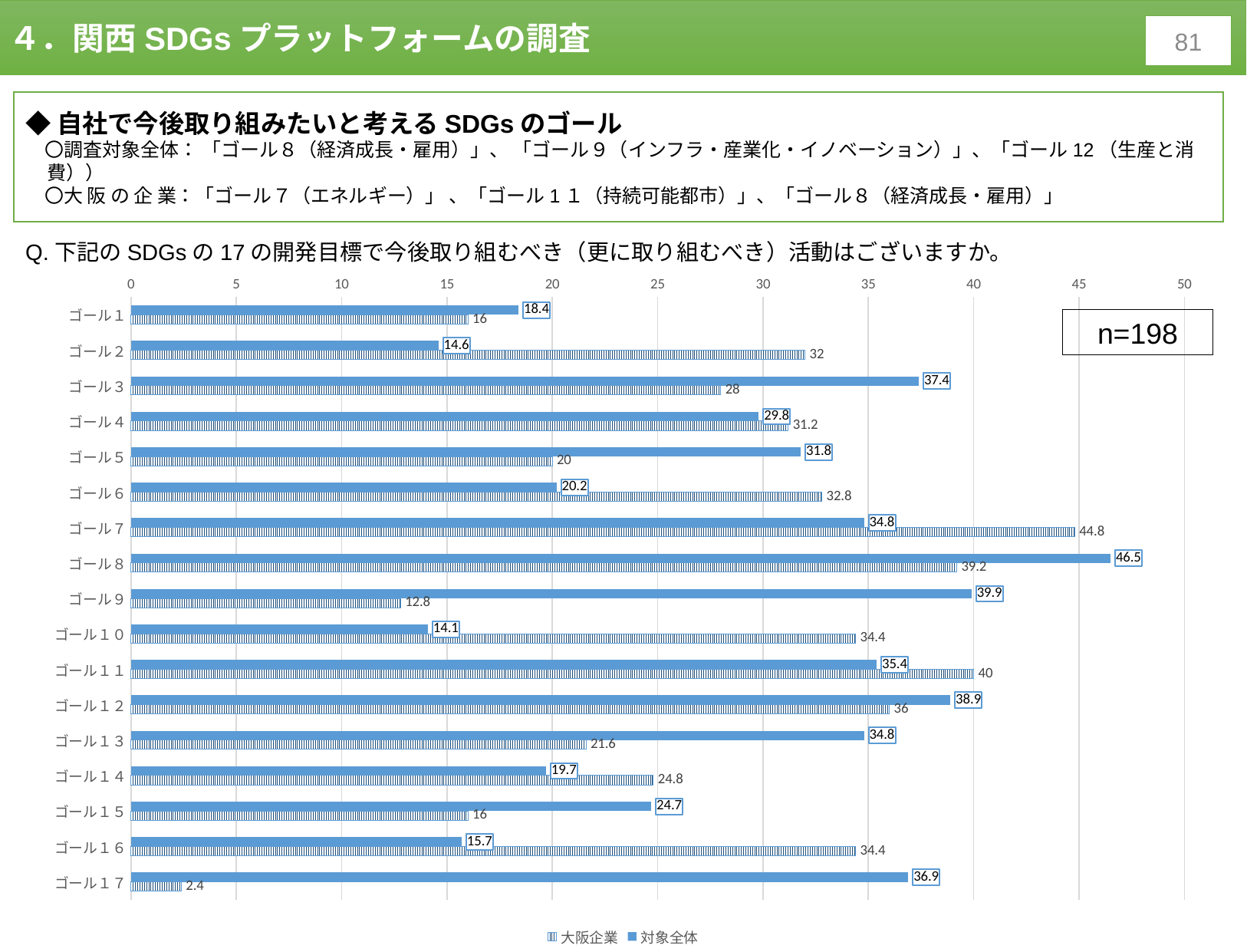

４．関西SDGsプラットフォームの調査
81
◆自社で今後取り組みたいと考えるSDGsのゴール
　〇調査対象全体： 「ゴール８（経済成長・雇用）」、 「ゴール９（インフラ・産業化・イノベーション）」、「ゴール12（生産と消費））
　〇大 阪 の 企 業：「ゴール７（エネルギー）」 、「ゴール1１（持続可能都市）」、「ゴール８（経済成長・雇用）」
Q.下記のSDGsの17の開発目標で今後取り組むべき（更に取り組むべき）活動はございますか。

### Chart

| Category | 対象全体 | 大阪企業 |
|---|---|---|
| ゴール１ | 18.4 | 16.0 |
| ゴール２ | 14.6 | 32.0 |
| ゴール３ | 37.4 | 28.0 |
| ゴール４ | 29.8 | 31.2 |
| ゴール５ | 31.8 | 20.0 |
| ゴール６ | 20.2 | 32.8 |
| ゴール７ | 34.8 | 44.8 |
| ゴール８ | 46.5 | 39.2 |
| ゴール９ | 39.9 | 12.8 |
| ゴール１０ | 14.1 | 34.4 |
| ゴール１１ | 35.4 | 40.0 |
| ゴール１２ | 38.9 | 36.0 |
| ゴール１３ | 34.8 | 21.6 |
| ゴール１４ | 19.7 | 24.8 |
| ゴール１５ | 24.7 | 16.0 |
| ゴール１６ | 15.7 | 34.4 |
| ゴール１７ | 36.9 | 2.4 |
n=198